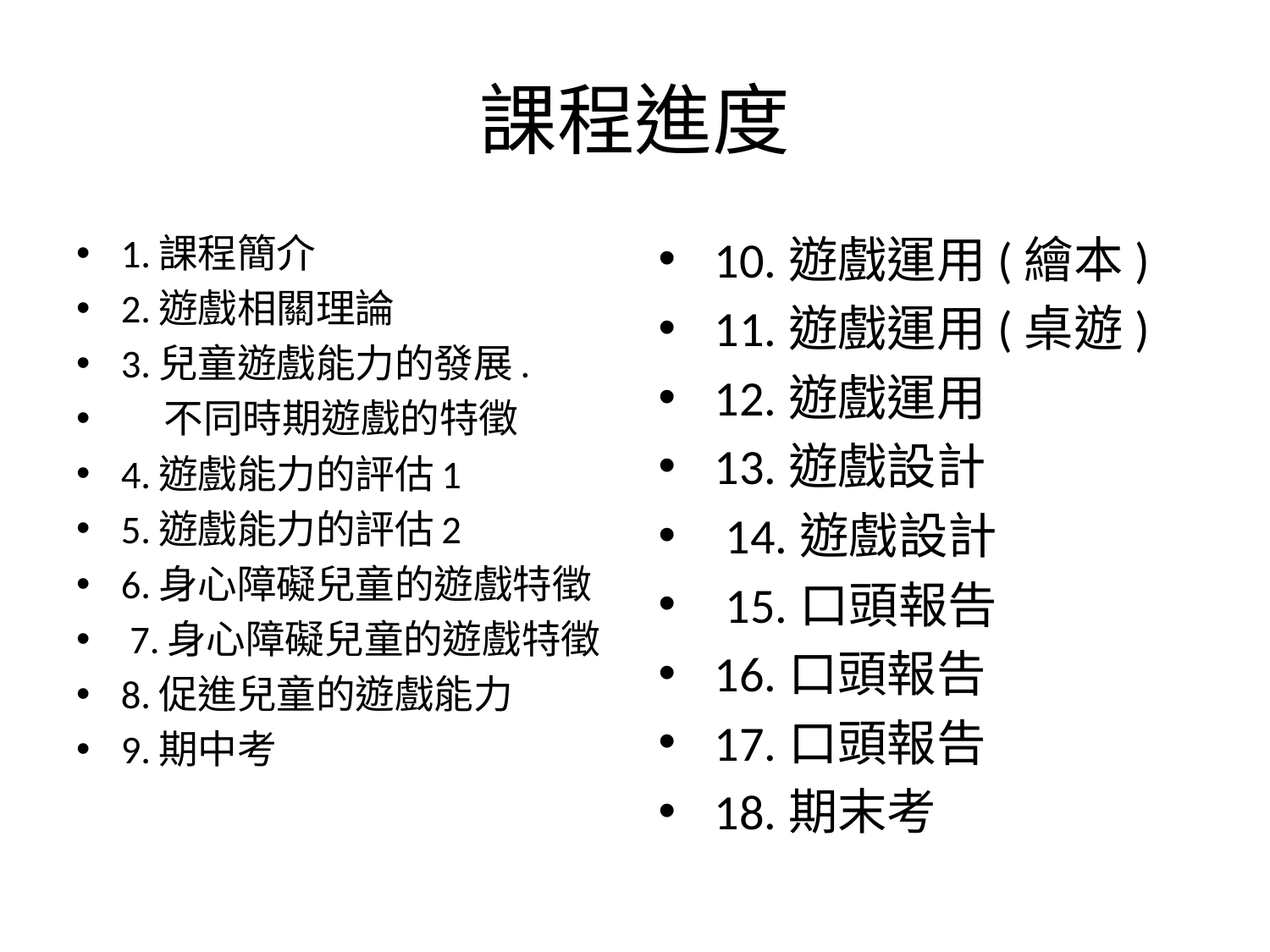

# 課程進度
1.課程簡介
2.遊戲相關理論
3.兒童遊戲能力的發展.
    不同時期遊戲的特徵
4.遊戲能力的評估1
5.遊戲能力的評估2
6.身心障礙兒童的遊戲特徵
 7.身心障礙兒童的遊戲特徵
8.促進兒童的遊戲能力
9.期中考
10.遊戲運用(繪本)
11.遊戲運用(桌遊)
12.遊戲運用
13.遊戲設計
 14.遊戲設計
 15.口頭報告
16.口頭報告
17.口頭報告
18.期末考